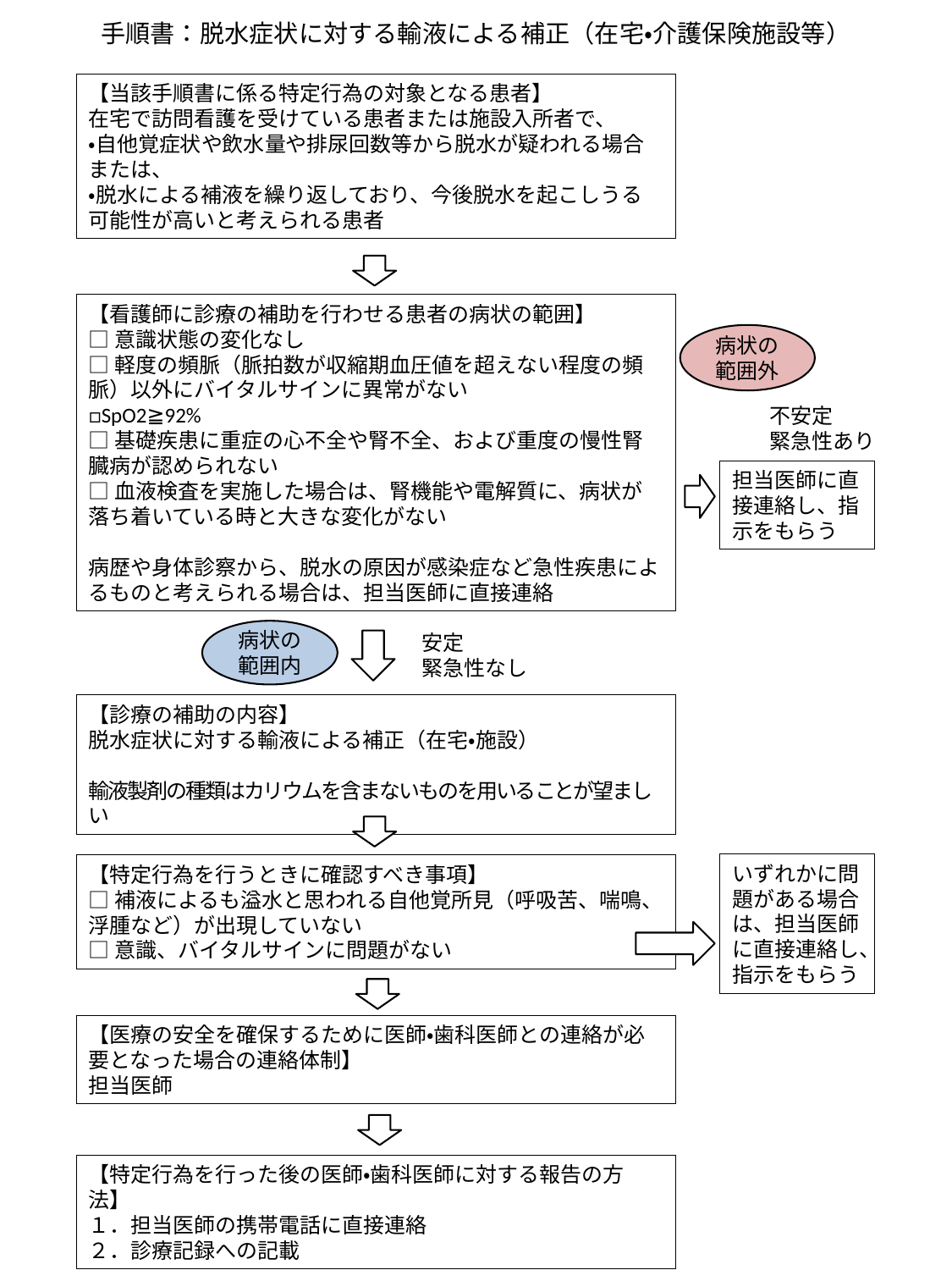

手順書：脱水症状に対する輸液による補正（在宅・介護保険施設等）
【当該手順書に係る特定行為の対象となる患者】
在宅で訪問看護を受けている患者または施設入所者で、
・自他覚症状や飲水量や排尿回数等から脱水が疑われる場合
または、
・脱水による補液を繰り返しており、今後脱水を起こしうる可能性が高いと考えられる患者

【看護師に診療の補助を行わせる患者の病状の範囲】
□意識状態の変化なし
□軽度の頻脈（脈拍数が収縮期血圧値を超えない程度の頻脈）以外にバイタルサインに異常がない
□SpO2≧92%
□基礎疾患に重症の心不全や腎不全、および重度の慢性腎臓病が認められない
□血液検査を実施した場合は、腎機能や電解質に、病状が落ち着いている時と大きな変化がない

病歴や身体診察から、脱水の原因が感染症など急性疾患によるものと考えられる場合は、担当医師に直接連絡
病状の
範囲外
不安定
緊急性あり
担当医師に直接連絡し、指示をもらう

病状の
範囲内
安定
緊急性なし

【診療の補助の内容】
脱水症状に対する輸液による補正（在宅・施設）

輸液製剤の種類はカリウムを含まないものを用いることが望ましい

いずれかに問題がある場合は、担当医師に直接連絡し、指示をもらう
【特定行為を行うときに確認すべき事項】
□補液によるも溢水と思われる自他覚所見（呼吸苦、喘鳴、浮腫など）が出現していない
□意識、バイタルサインに問題がない

【医療の安全を確保するために医師・歯科医師との連絡が必要となった場合の連絡体制】
担当医師

【特定行為を行った後の医師・歯科医師に対する報告の方法】
１．担当医師の携帯電話に直接連絡
２．診療記録への記載